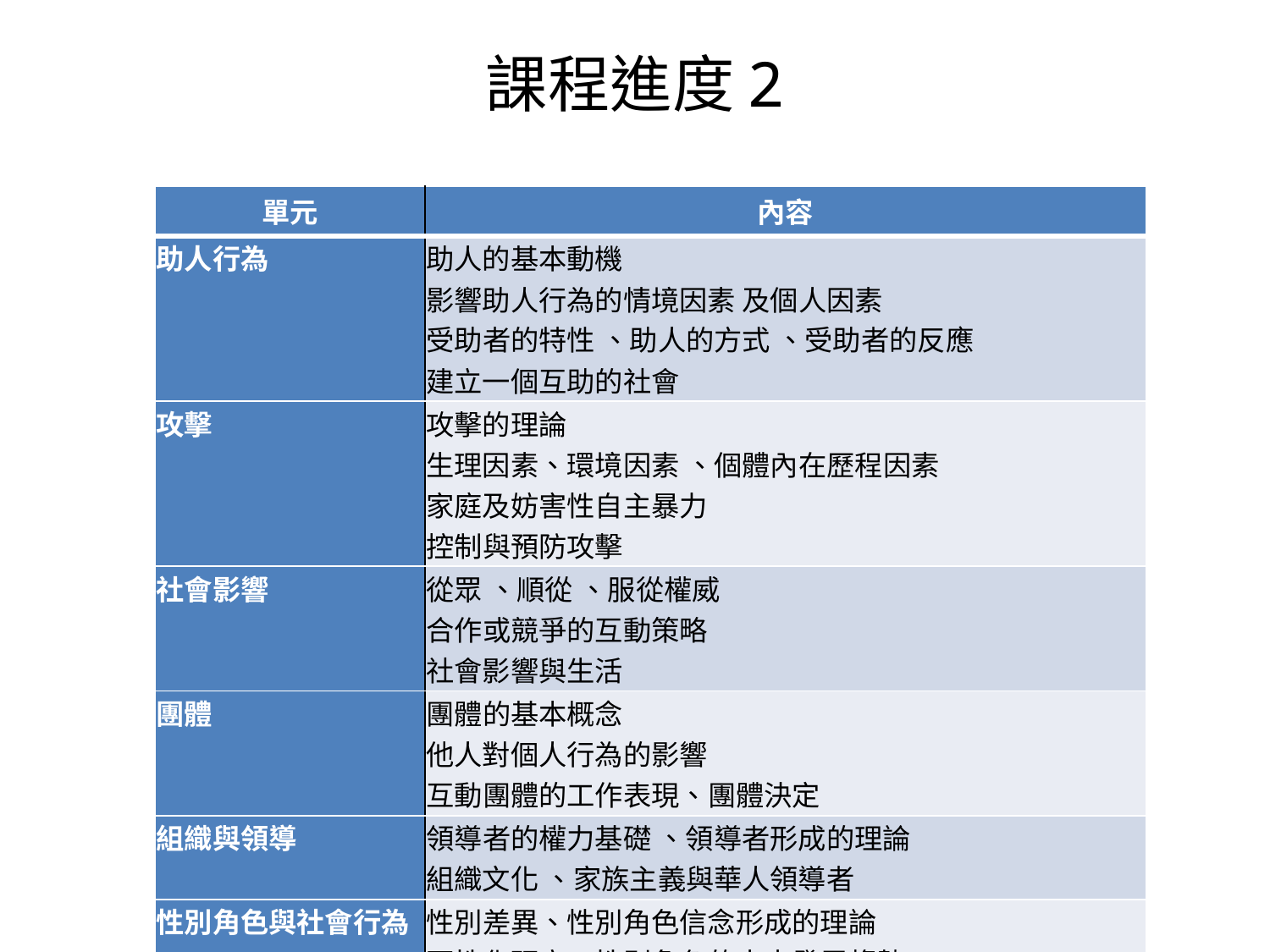

# 課程進度2
| 單元 | 內容 |
| --- | --- |
| 助人行為 | 助人的基本動機  影響助人行為的情境因素 及個人因素  受助者的特性 、助人的方式 、受助者的反應  建立一個互助的社會 |
| 攻擊 | 攻擊的理論  生理因素、環境因素 、個體內在歷程因素  家庭及妨害性自主暴力  控制與預防攻擊 |
| 社會影響 | 從眾 、順從 、服從權威  合作或競爭的互動策略  社會影響與生活 |
| 團體 | 團體的基本概念  他人對個人行為的影響  互動團體的工作表現、團體決定 |
| 組織與領導 | 領導者的權力基礎 、領導者形成的理論  組織文化 、家族主義與華人領導者 |
| 性別角色與社會行為 | 性別差異、性別角色信念形成的理論  兩性化研究、性別角色的未來發展趨勢 |